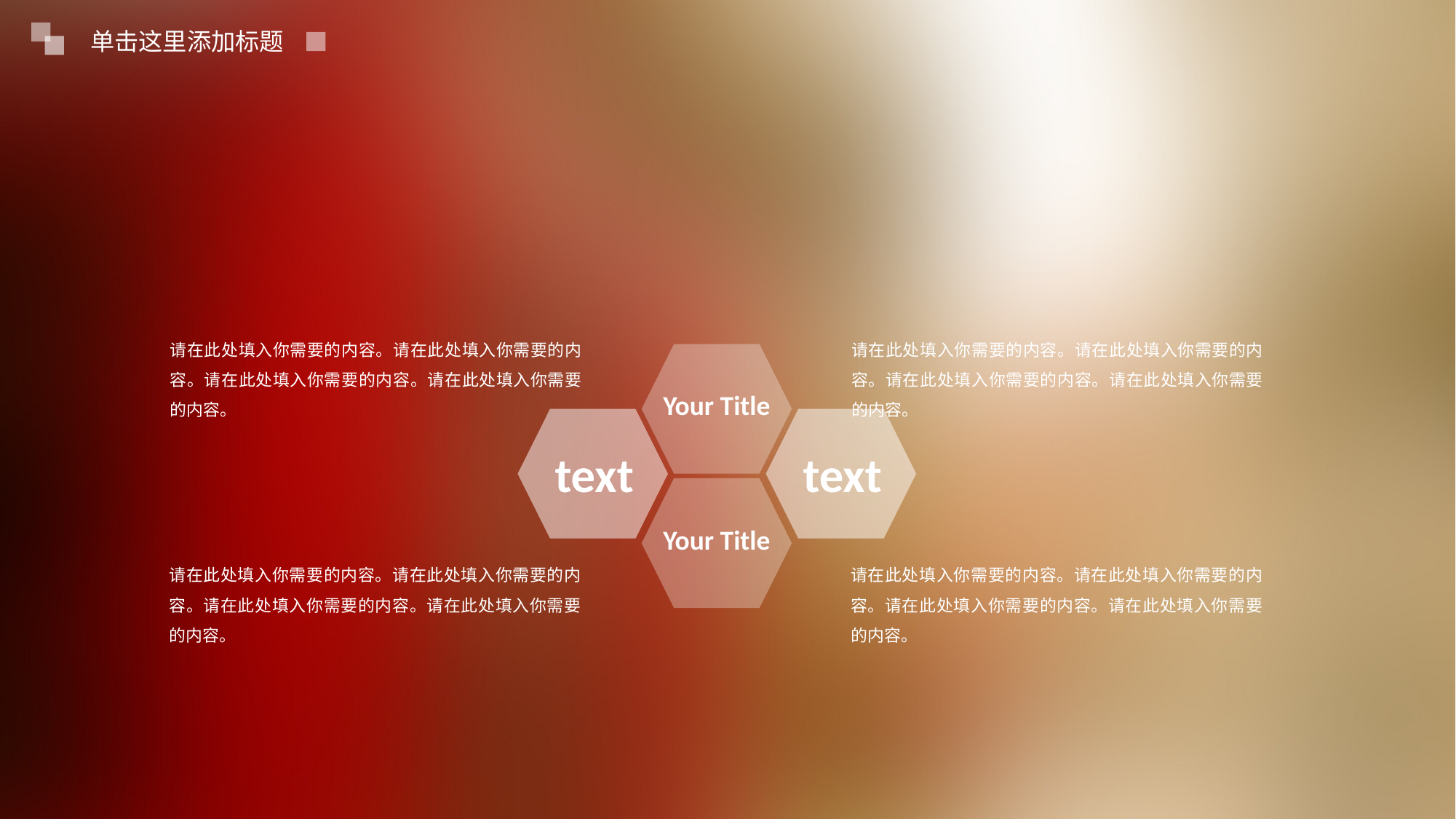

单击这里添加标题

请在此处填入你需要的内容。请在此处填入你需要的内容。请在此处填入你需要的内容。请在此处填入你需要的内容。
请在此处填入你需要的内容。请在此处填入你需要的内容。请在此处填入你需要的内容。请在此处填入你需要的内容。

Your Title

text
text

Your Title
请在此处填入你需要的内容。请在此处填入你需要的内容。请在此处填入你需要的内容。请在此处填入你需要的内容。
请在此处填入你需要的内容。请在此处填入你需要的内容。请在此处填入你需要的内容。请在此处填入你需要的内容。